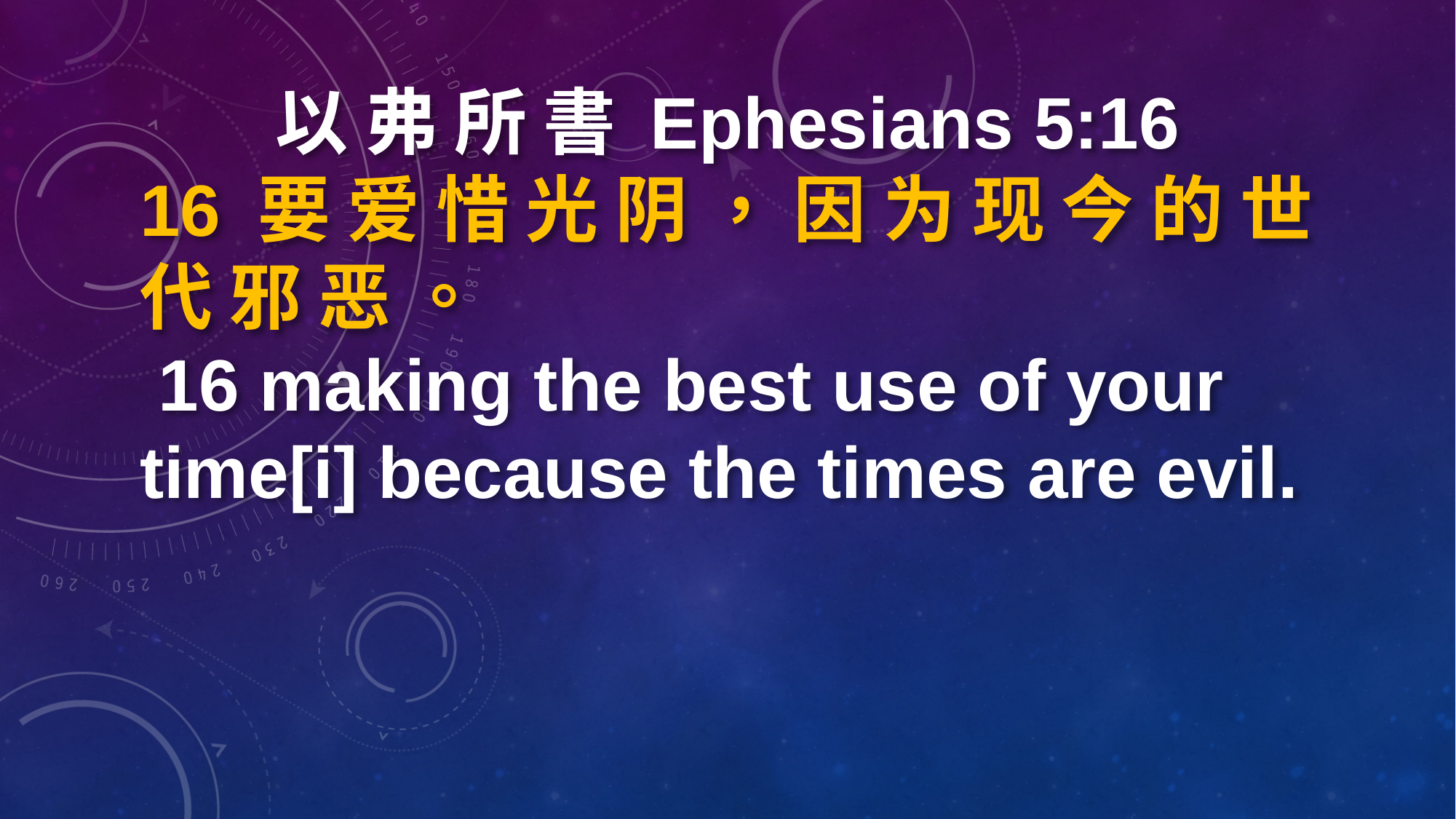

以 弗 所 書 Ephesians 5:16
16 要 爱 惜 光 阴 ， 因 为 现 今 的 世 代 邪 恶 。
 16 making the best use of your time[i] because the times are evil.